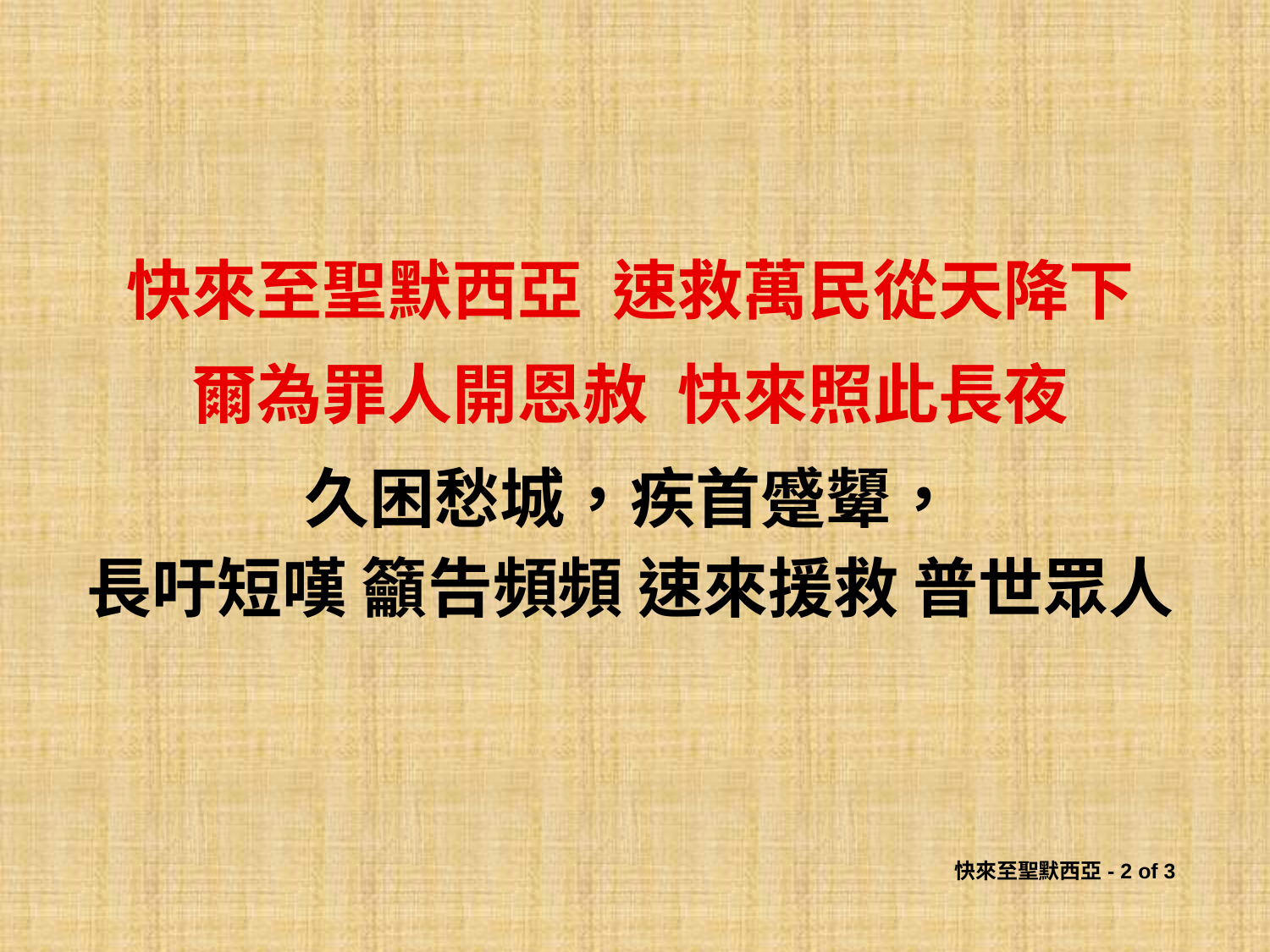

快來至聖默西亞  速救萬民從天降下
爾為罪人開恩赦  快來照此長夜
久困愁城，疾首蹙顰，
長吁短嘆 籲告頻頻 速來援救 普世眾人
快來至聖默西亞- 2 of 3